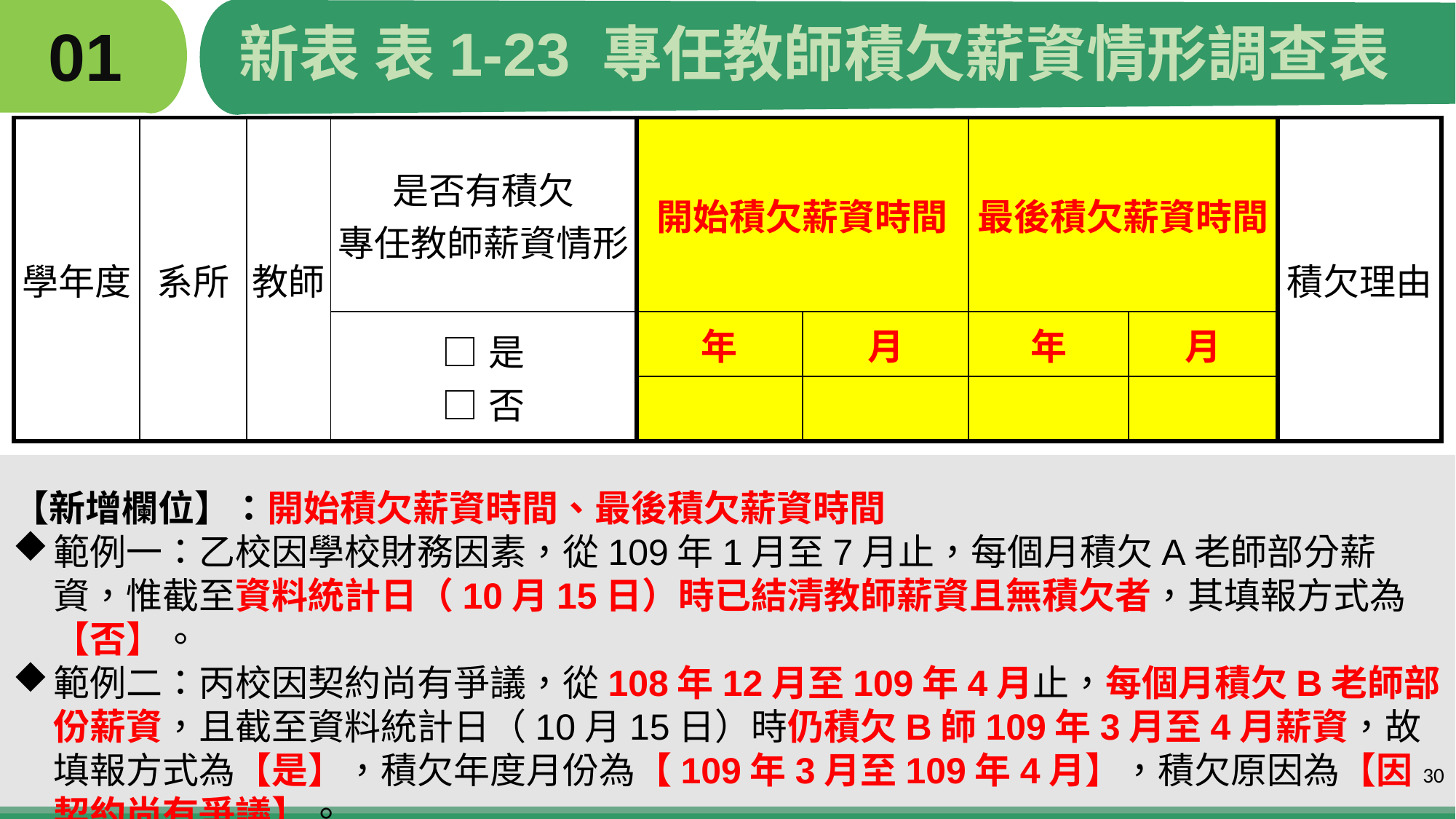

# 01
新表 表1-23 專任教師積欠薪資情形調查表
| 學年度 | 系所 | 教師 | 是否有積欠 專任教師薪資情形 | 開始積欠薪資時間 |  | 最後積欠薪資時間 |  | 積欠理由 |
| --- | --- | --- | --- | --- | --- | --- | --- | --- |
|  |  |  | □是 □否 | 年 | 月 | 年 | 月 |  |
|  |  |  |  |  |  |  |  |  |
【新增欄位】：開始積欠薪資時間、最後積欠薪資時間
範例一：乙校因學校財務因素，從109年1月至7月止，每個月積欠A老師部分薪資，惟截至資料統計日（10月15日）時已結清教師薪資且無積欠者，其填報方式為【否】。
範例二：丙校因契約尚有爭議，從108年12月至109年4月止，每個月積欠B老師部份薪資，且截至資料統計日（10月15日）時仍積欠B師109年3月至4月薪資，故填報方式為【是】，積欠年度月份為【109年3月至109年4月】，積欠原因為【因契約尚有爭議】。
30